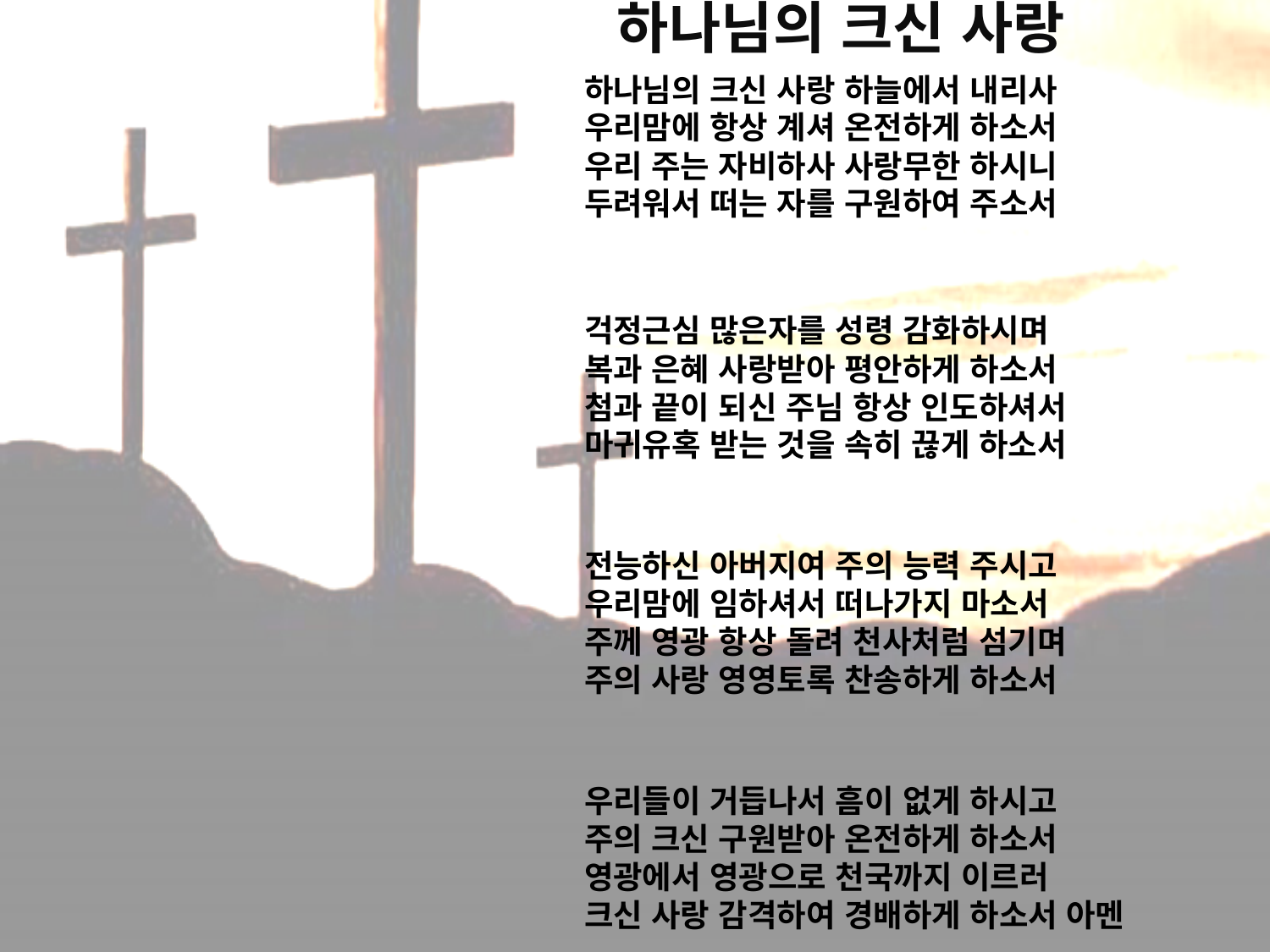

# 하나님의 크신 사랑
하나님의 크신 사랑 하늘에서 내리사
우리맘에 항상 계셔 온전하게 하소서
우리 주는 자비하사 사랑무한 하시니
두려워서 떠는 자를 구원하여 주소서

걱정근심 많은자를 성령 감화하시며
복과 은혜 사랑받아 평안하게 하소서
첨과 끝이 되신 주님 항상 인도하셔서
마귀유혹 받는 것을 속히 끊게 하소서
전능하신 아버지여 주의 능력 주시고
우리맘에 임하셔서 떠나가지 마소서
주께 영광 항상 돌려 천사처럼 섬기며
주의 사랑 영영토록 찬송하게 하소서
우리들이 거듭나서 흠이 없게 하시고
주의 크신 구원받아 온전하게 하소서
영광에서 영광으로 천국까지 이르러
크신 사랑 감격하여 경배하게 하소서 아멘